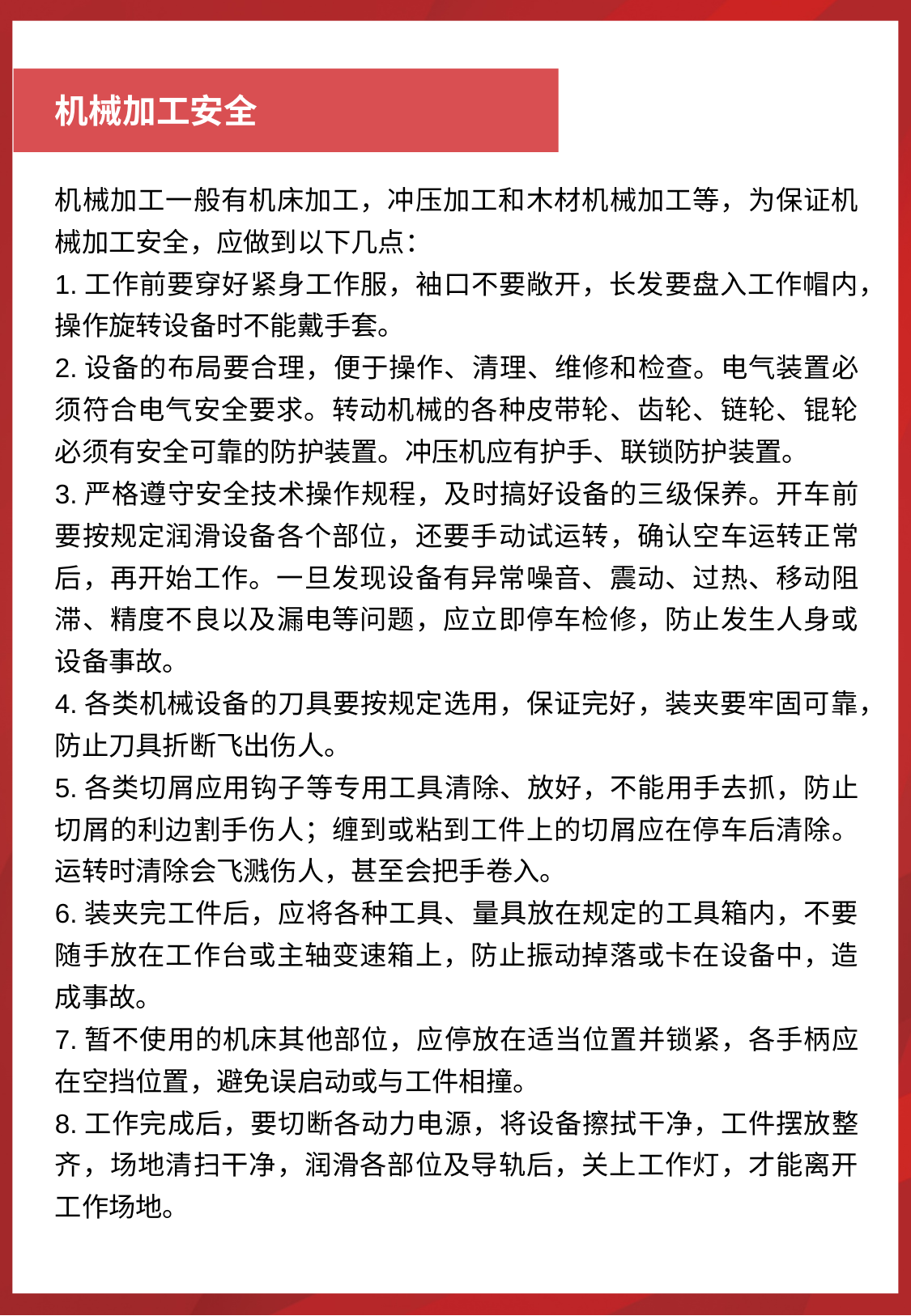

机械加工安全
机械加工一般有机床加工，冲压加工和木材机械加工等，为保证机械加工安全，应做到以下几点：
1.工作前要穿好紧身工作服，袖口不要敞开，长发要盘入工作帽内，操作旋转设备时不能戴手套。
2.设备的布局要合理，便于操作、清理、维修和检查。电气装置必须符合电气安全要求。转动机械的各种皮带轮、齿轮、链轮、锟轮必须有安全可靠的防护装置。冲压机应有护手、联锁防护装置。
3.严格遵守安全技术操作规程，及时搞好设备的三级保养。开车前要按规定润滑设备各个部位，还要手动试运转，确认空车运转正常后，再开始工作。一旦发现设备有异常噪音、震动、过热、移动阻滞、精度不良以及漏电等问题，应立即停车检修，防止发生人身或设备事故。
4.各类机械设备的刀具要按规定选用，保证完好，装夹要牢固可靠，防止刀具折断飞出伤人。
5.各类切屑应用钩子等专用工具清除、放好，不能用手去抓，防止切屑的利边割手伤人；缠到或粘到工件上的切屑应在停车后清除。运转时清除会飞溅伤人，甚至会把手卷入。
6.装夹完工件后，应将各种工具、量具放在规定的工具箱内，不要随手放在工作台或主轴变速箱上，防止振动掉落或卡在设备中，造成事故。
7.暂不使用的机床其他部位，应停放在适当位置并锁紧，各手柄应在空挡位置，避免误启动或与工件相撞。
8.工作完成后，要切断各动力电源，将设备擦拭干净，工件摆放整齐，场地清扫干净，润滑各部位及导轨后，关上工作灯，才能离开工作场地。